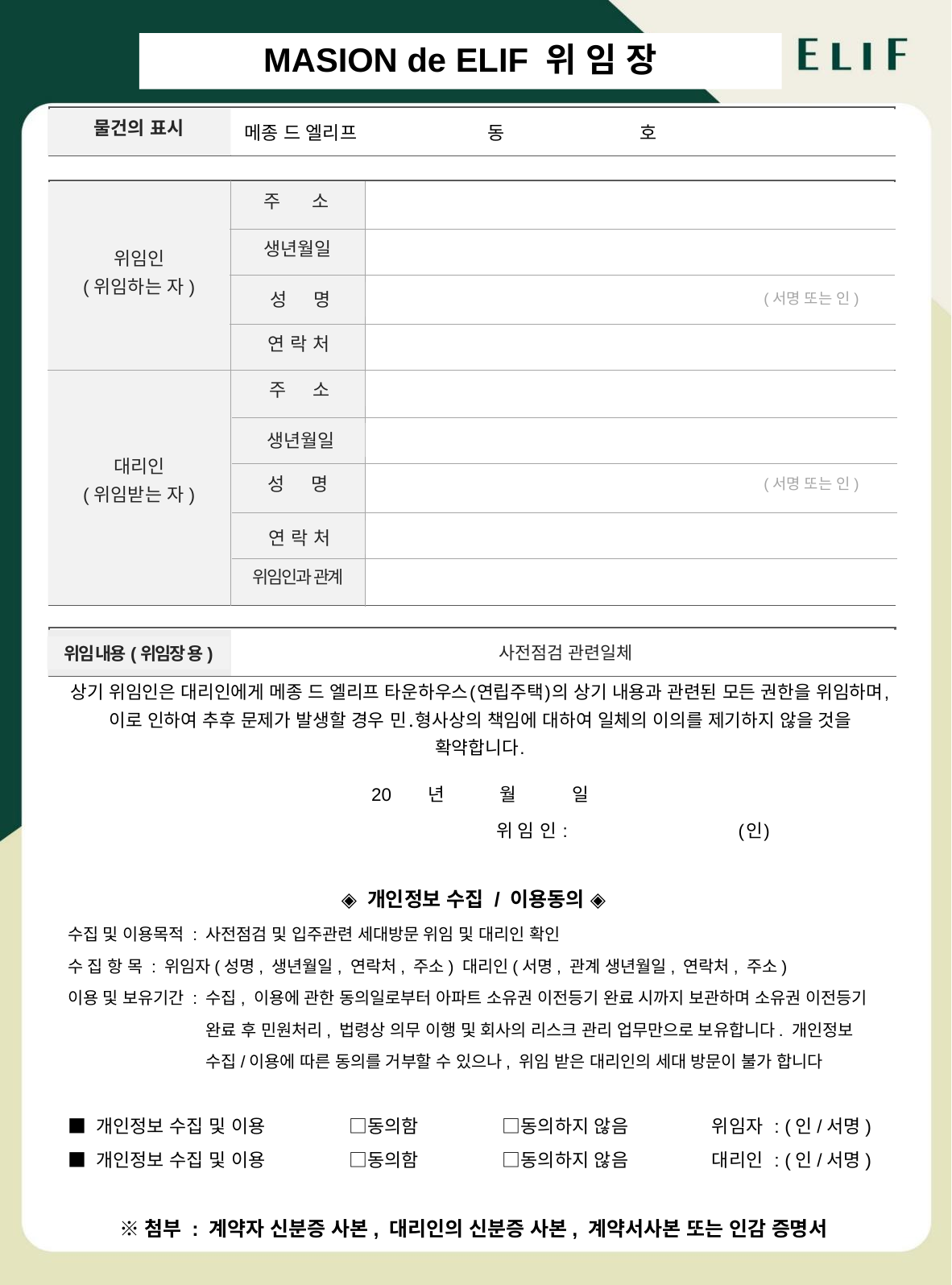

MASION de ELIF 위 임 장

물건의 표시
메종 드 엘리프                         동                          호

물건의 표시

주      소
생년월일
위임인

(위임하는 자)
성     명
(서명 또는 인)
연 락 처
주     소
생년월일
대리인

(위임받는 자)
성     명
(서명 또는 인)
연 락 처
위임인과 관계

위임 내용(위임장 용)
사전점검 관련일체

상기 위임인은 대리인에게 메종 드 엘리프 타운하우스(연립주택)의 상기 내용과 관련된 모든 권한을 위임하며,
 이로 인하여 추후 문제가 발생할 경우 민․형사상의 책임에 대하여 일체의 이의를 제기하지 않을 것을
확약합니다.
20       년           월           일
                                                                                      위 임 인 :                                  (인)

◈ 개인정보 수집 / 이용동의 ◈
수집 및 이용목적 : 사전점검 및 입주관련 세대방문 위임 및 대리인 확인
수 집 항 목 : 위임자(성명, 생년월일, 연락처, 주소) 대리인(서명, 관계 생년월일, 연락처, 주소)
이용 및 보유기간 : 수집, 이용에 관한 동의일로부터 아파트 소유권 이전등기 완료 시까지 보관하며 소유권 이전등기
                             완료 후 민원처리, 법령상 의무 이행 및 회사의 리스크 관리 업무만으로 보유합니다. 개인정보
                             수집/이용에 따른 동의를 거부할 수 있으나, 위임 받은 대리인의 세대 방문이 불가 합니다

■ 개인정보 수집 및 이용                □동의함                □동의하지 않음                위임자 : (인/서명)
■ 개인정보 수집 및 이용                □동의함                □동의하지 않음                대리인 : (인/서명)

※첨부 : 계약자 신분증 사본, 대리인의 신분증 사본, 계약서사본 또는 인감 증명서